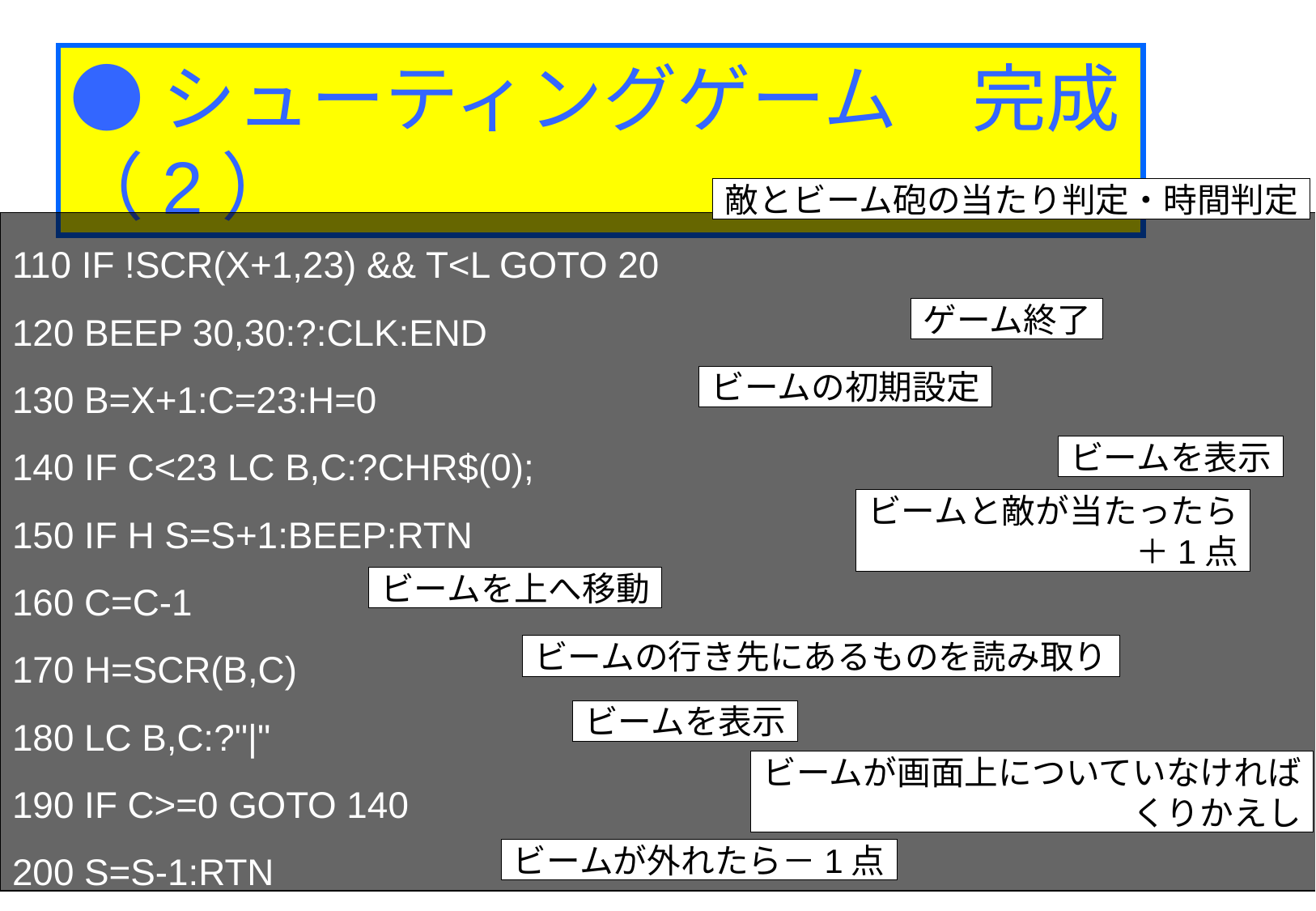

●シューティングゲーム　完成（2）
敵とビーム砲の当たり判定・時間判定
110 IF !SCR(X+1,23) && T<L GOTO 20
120 BEEP 30,30:?:CLK:END
130 B=X+1:C=23:H=0
140 IF C<23 LC B,C:?CHR$(0);
150 IF H S=S+1:BEEP:RTN
160 C=C-1
170 H=SCR(B,C)
180 LC B,C:?"|"
190 IF C>=0 GOTO 140
200 S=S-1:RTN
ゲーム終了
ビームの初期設定
ビームを表示
ビームと敵が当たったら
＋1点
ビームを上へ移動
ビームの行き先にあるものを読み取り
ビームを表示
ビームが画面上についていなければ
くりかえし
ビームが外れたら－1点